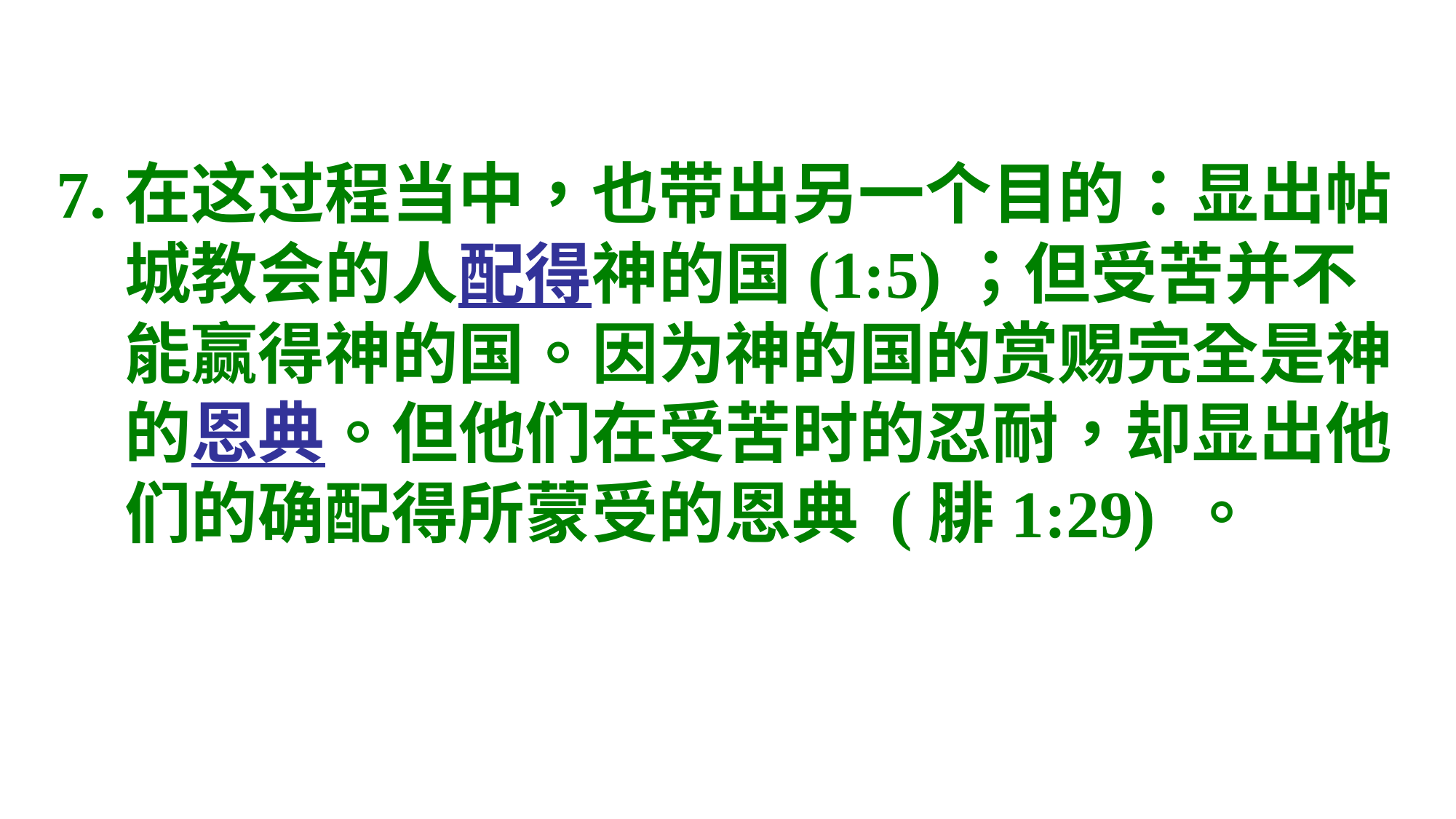

7.	在这过程当中，也带出另一个目的：显出帖城教会的人配得神的国(1:5)；但受苦并不能赢得神的国。因为神的国的赏赐完全是神的恩典。但他们在受苦时的忍耐，却显出他们的确配得所蒙受的恩典 (腓1:29) 。